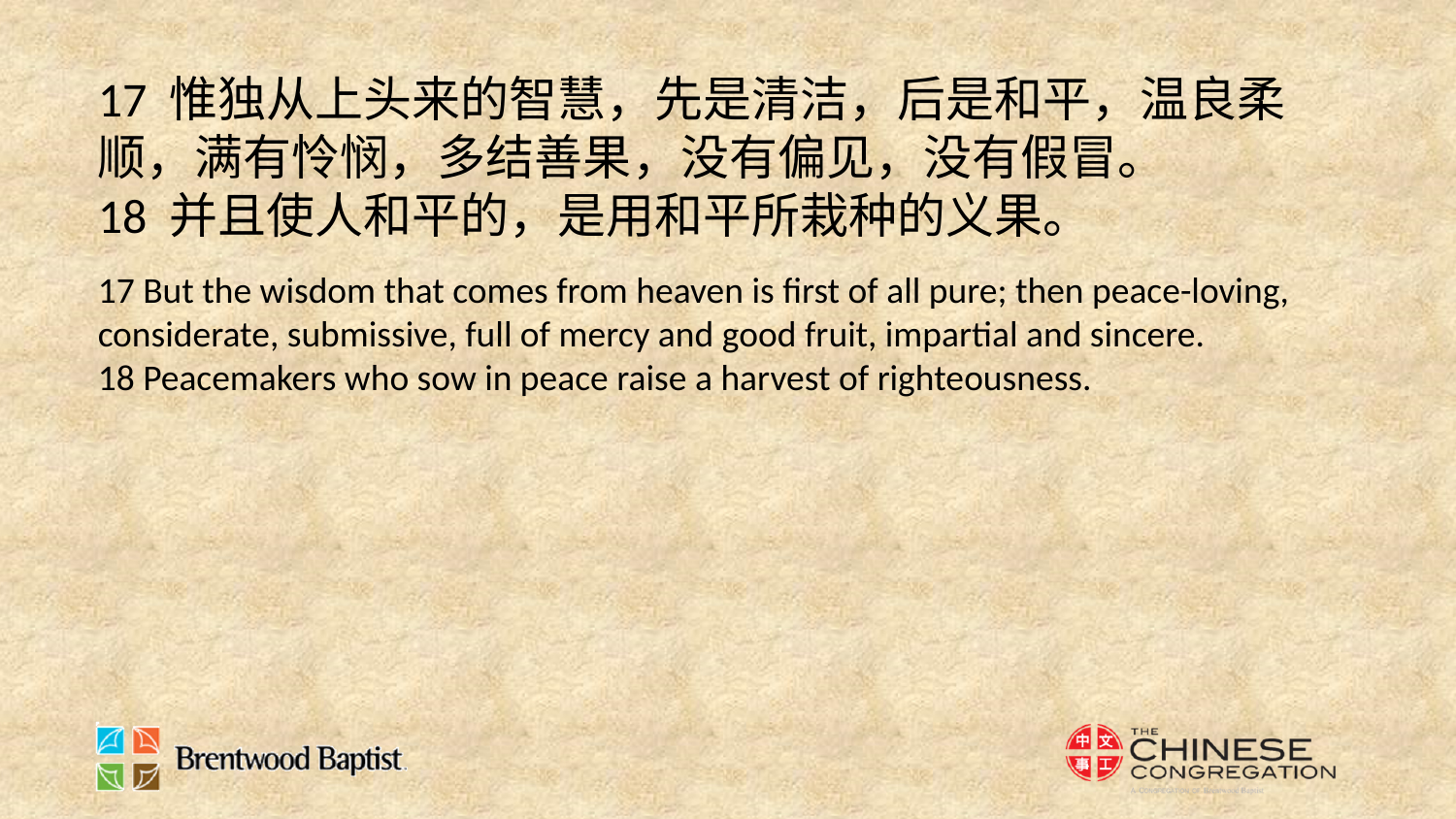

17 惟独从上头来的智慧，先是清洁，后是和平，温良柔顺，满有怜悯，多结善果，没有偏见，没有假冒。
18 并且使人和平的，是用和平所栽种的义果。

17 But the wisdom that comes from heaven is first of all pure; then peace-loving, considerate, submissive, full of mercy and good fruit, impartial and sincere.
18 Peacemakers who sow in peace raise a harvest of righteousness.